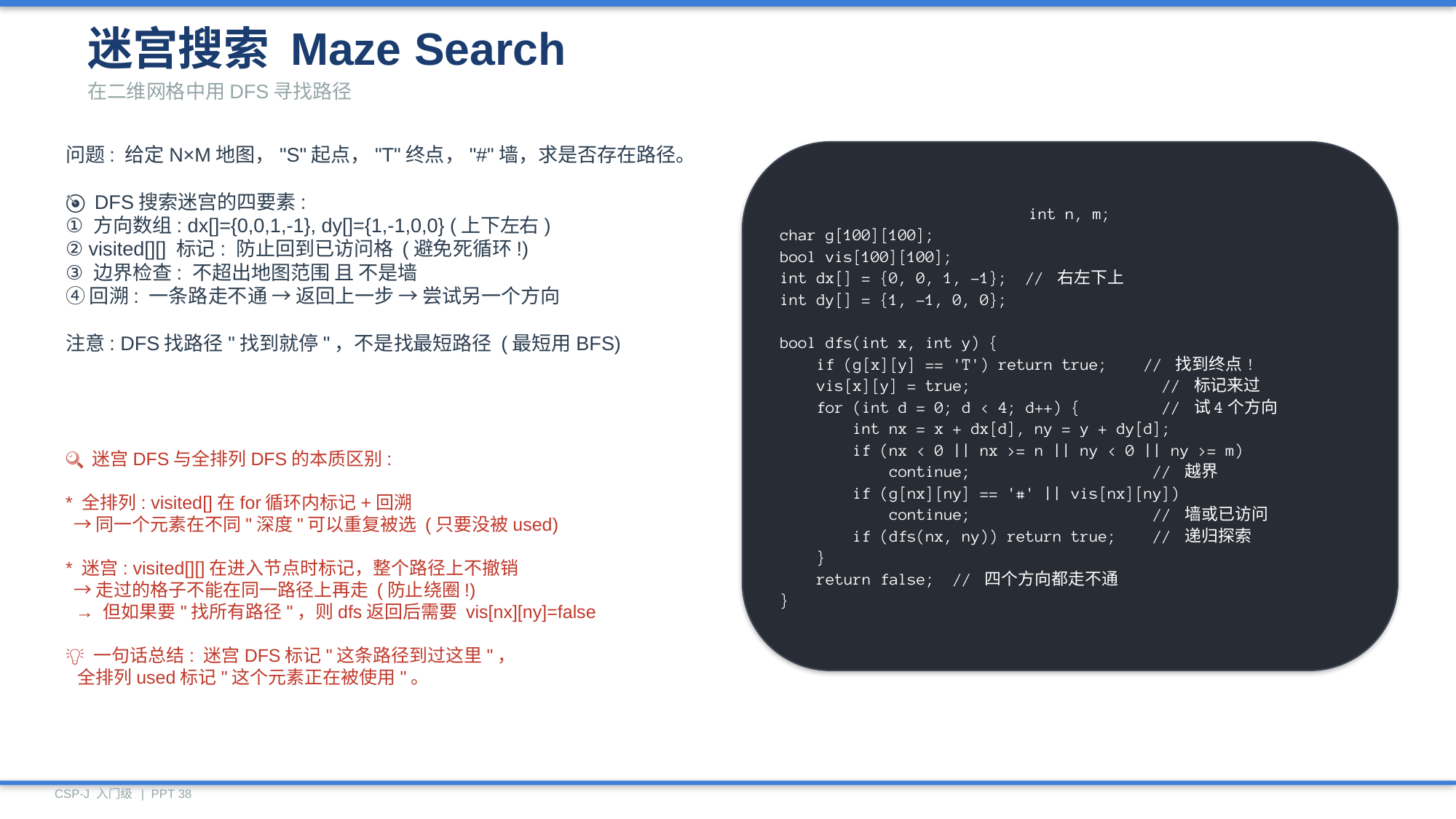

迷宫搜索 Maze Search
在二维网格中用DFS寻找路径
问题: 给定N×M地图，"S"起点，"T"终点，"#"墙，求是否存在路径。
🎯 DFS搜索迷宫的四要素:
① 方向数组: dx[]={0,0,1,-1}, dy[]={1,-1,0,0} (上下左右)
② visited[][] 标记: 防止回到已访问格 (避免死循环!)
③ 边界检查: 不超出地图范围 且 不是墙
④ 回溯: 一条路走不通 → 返回上一步 → 尝试另一个方向
注意: DFS找路径"找到就停"，不是找最短路径 (最短用BFS)
int n, m;
char g[100][100];
bool vis[100][100];
int dx[] = {0, 0, 1, -1};  // 右左下上
int dy[] = {1, -1, 0, 0};

bool dfs(int x, int y) {
    if (g[x][y] == 'T') return true;    // 找到终点!
    vis[x][y] = true;                     // 标记来过
    for (int d = 0; d < 4; d++) {         // 试4个方向
        int nx = x + dx[d], ny = y + dy[d];
        if (nx < 0 || nx >= n || ny < 0 || ny >= m)
            continue;                    // 越界
        if (g[nx][ny] == '#' || vis[nx][ny])
            continue;                    // 墙或已访问
        if (dfs(nx, ny)) return true;    // 递归探索
    }
    return false;  // 四个方向都走不通
}
🔍 迷宫DFS与全排列DFS的本质区别:
* 全排列: visited[]在for循环内标记+回溯
  → 同一个元素在不同"深度"可以重复被选 (只要没被used)
* 迷宫: visited[][]在进入节点时标记，整个路径上不撤销
  → 走过的格子不能在同一路径上再走 (防止绕圈!)
  → 但如果要"找所有路径"，则dfs返回后需要 vis[nx][ny]=false
💡 一句话总结: 迷宫DFS标记"这条路径到过这里"，
   全排列used标记"这个元素正在被使用"。

CSP-J 入门级  |  PPT 38